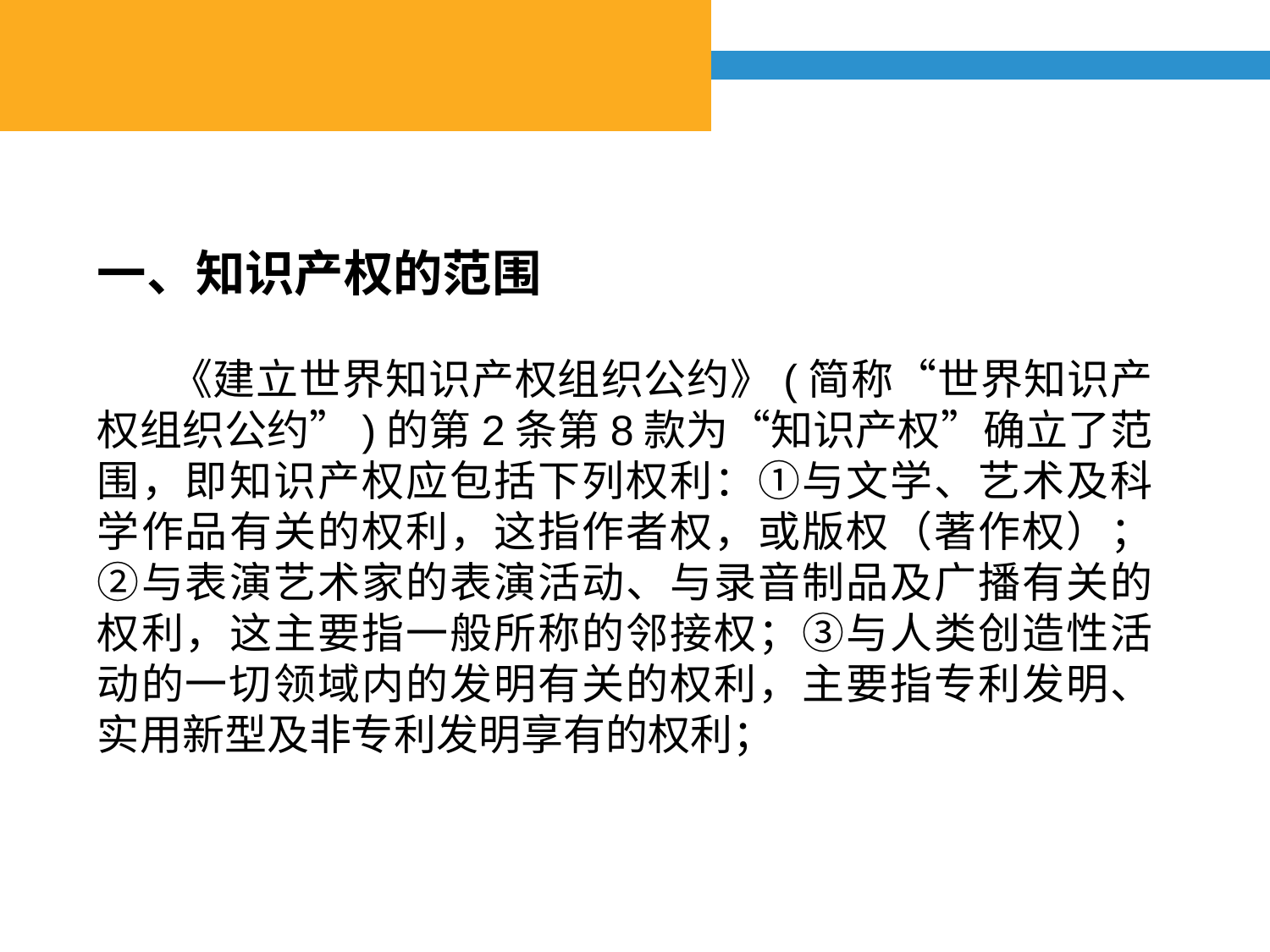

一、知识产权的范围

      《建立世界知识产权组织公约》(简称“世界知识产权组织公约”)的第2条第8款为“知识产权”确立了范围，即知识产权应包括下列权利：①与文学、艺术及科学作品有关的权利，这指作者权，或版权（著作权）；②与表演艺术家的表演活动、与录音制品及广播有关的权利，这主要指一般所称的邻接权；③与人类创造性活动的一切领域内的发明有关的权利，主要指专利发明、实用新型及非专利发明享有的权利；